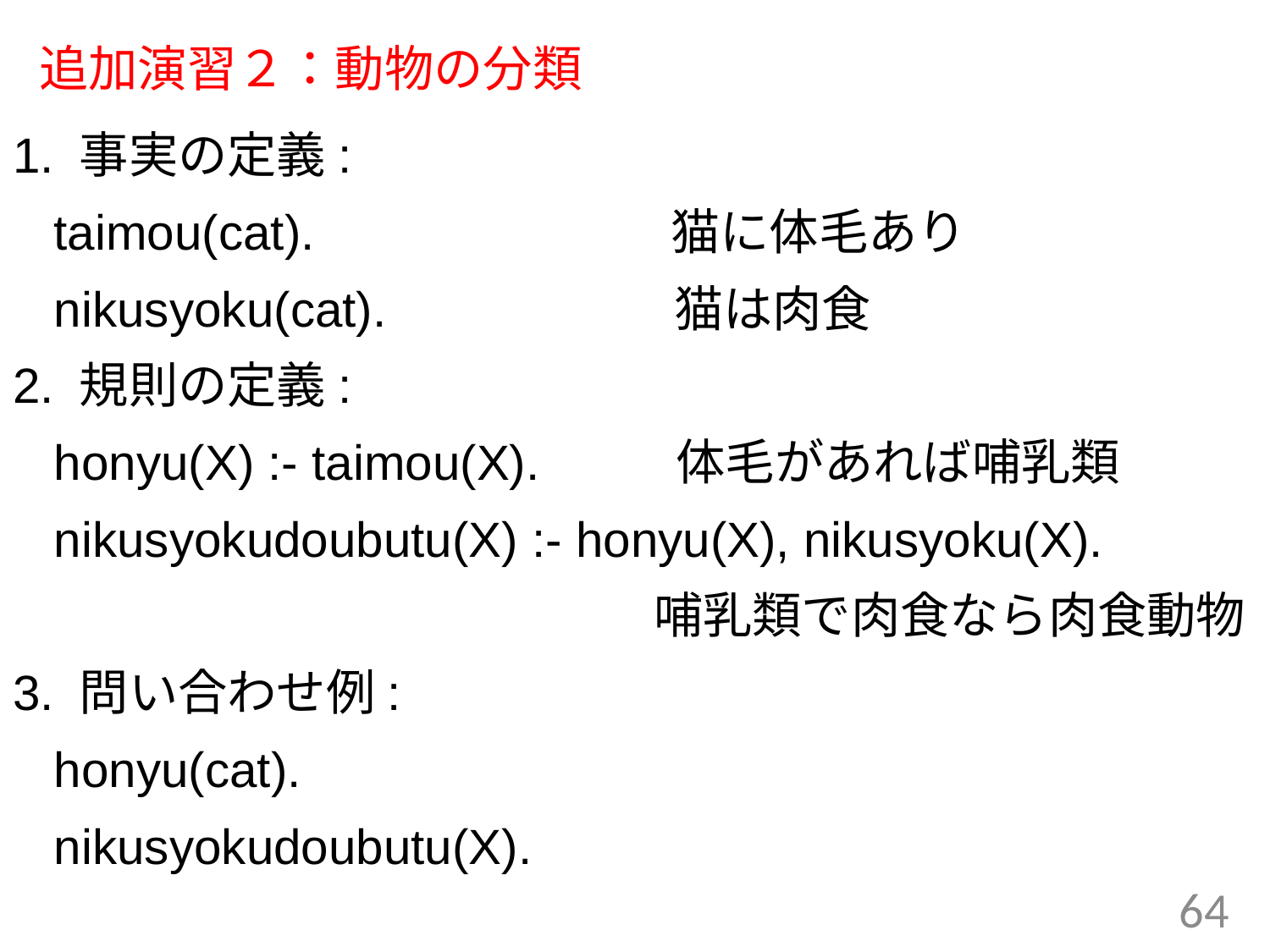

追加演習２：動物の分類
1. 事実の定義:
   taimou(cat).                         猫に体毛あり
   nikusyoku(cat).                    猫は肉食
2. 規則の定義:
   honyu(X) :- taimou(X).         体毛があれば哺乳類
   nikusyokudoubutu(X) :- honyu(X), nikusyoku(X).
　　　　　　　　　　　　　哺乳類で肉食なら肉食動物
3. 問い合わせ例:
   honyu(cat).
   nikusyokudoubutu(X).
64